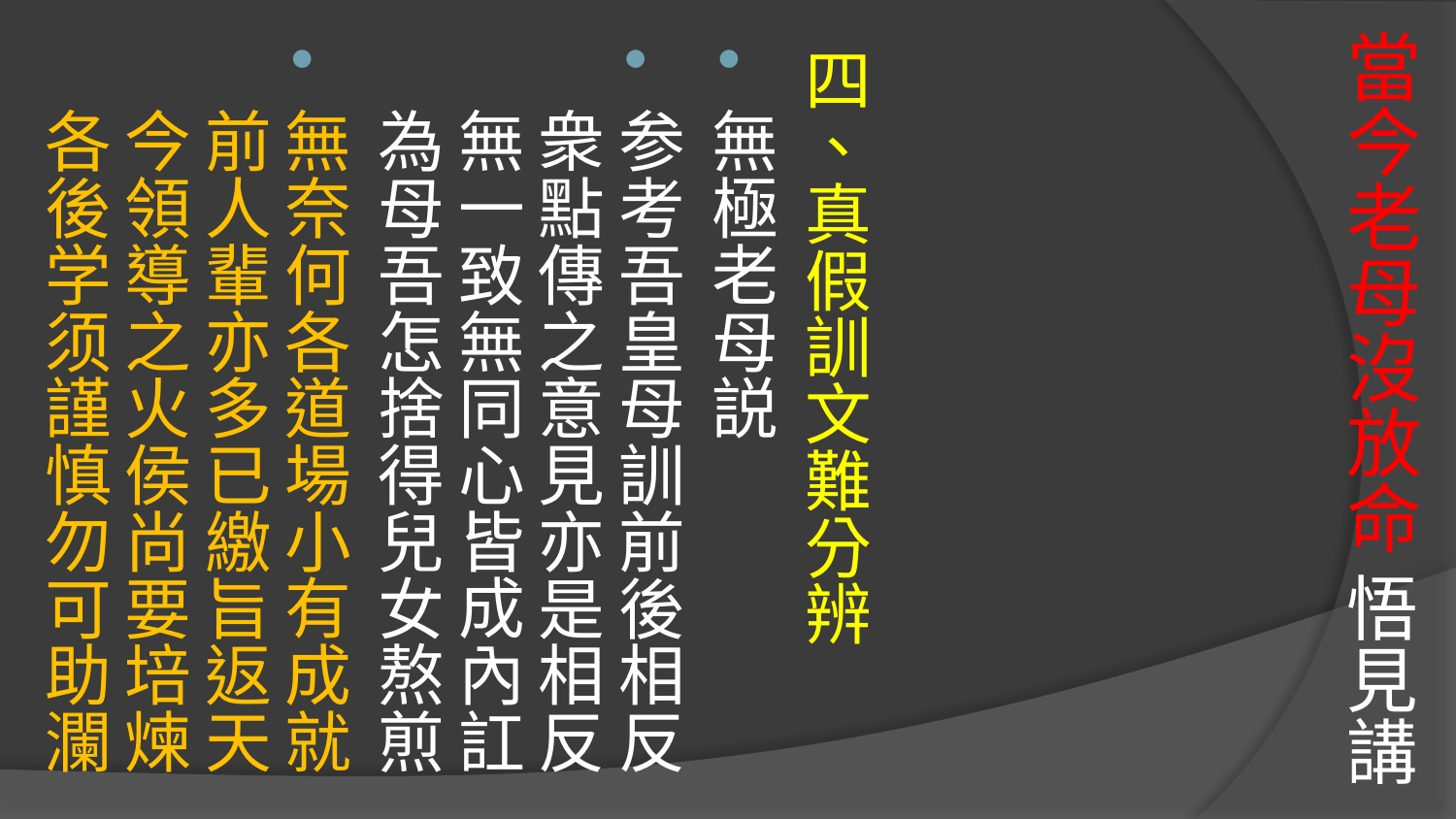

# 當今老母沒放命 悟見講
四、真假訓文難分辨
無極老母説
参考吾皇母訓前後相反
衆點傳之意見亦是相反
無一致無同心皆成內訌
為母吾怎捨得兒女熬煎
無奈何各道場小有成就
前人輩亦多已繳旨返天
今領導之火侯尚要培煉
各後学须謹慎勿可助瀾